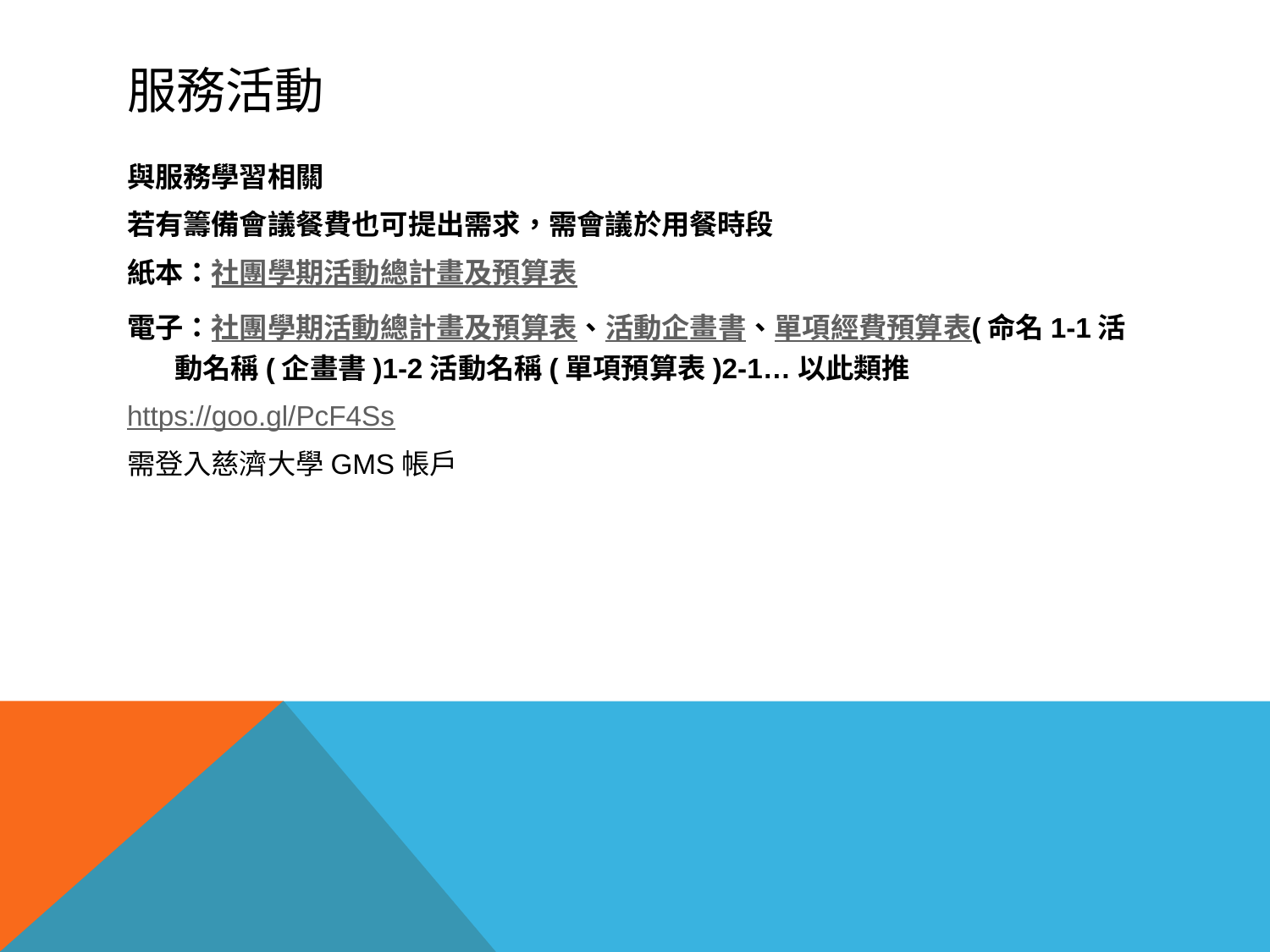

# 服務活動
與服務學習相關
若有籌備會議餐費也可提出需求，需會議於用餐時段
紙本：社團學期活動總計畫及預算表
電子：社團學期活動總計畫及預算表、活動企畫書、單項經費預算表(命名1-1活動名稱(企畫書)1-2活動名稱(單項預算表)2-1…以此類推
https://goo.gl/PcF4Ss
需登入慈濟大學GMS帳戶